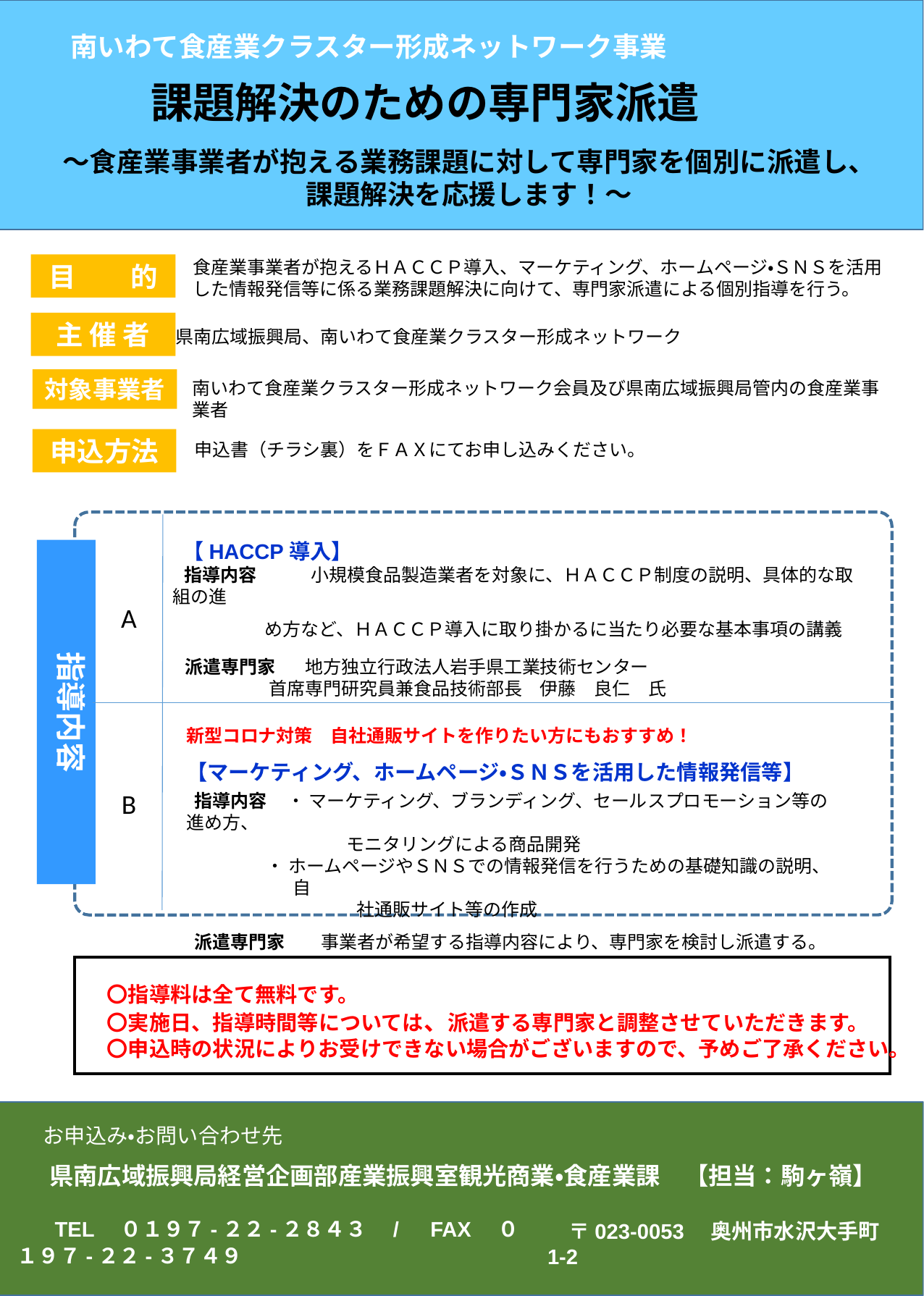

南いわて食産業クラスター形成ネットワーク事業
課題解決のための専門家派遣
～食産業事業者が抱える業務課題に対して専門家を個別に派遣し、
課題解決を応援します！～
食産業事業者が抱えるＨＡＣＣＰ導入、マーケティング、ホームページ・ＳＮＳを活用した情報発信等に係る業務課題解決に向けて、専門家派遣による個別指導を行う。
目　　的
主 催 者
県南広域振興局、南いわて食産業クラスター形成ネットワーク
対象事業者
南いわて食産業クラスター形成ネットワーク会員及び県南広域振興局管内の食産業事業者
申込方法
申込書（チラシ裏）をＦＡＸにてお申し込みください。

 【HACCP導入】
  指導内容　　　小規模食品製造業者を対象に、ＨＡＣＣＰ制度の説明、具体的な取組の進
                      め方など、ＨＡＣＣＰ導入に取り掛かるに当たり必要な基本事項の講義
  派遣専門家　  地方独立行政法人岩手県工業技術センター
                       首席専門研究員兼食品技術部長　伊藤　良仁　氏

指導内容
A
新型コロナ対策　自社通販サイトを作りたい方にもおすすめ！
【マーケティング、ホームページ・ＳＮＳを活用した情報発信等】

 指導内容     ・ マーケティング、ブランディング、セールスプロモーション等の進め方、
　　　　　　　　    モニタリングによる商品開発
                   ・ ホームページやＳＮＳでの情報発信を行うための基礎知識の説明、自
　　　　　　　　　  社通販サイト等の作成
 派遣専門家　　事業者が希望する指導内容により、専門家を検討し派遣する。
B

〇指導料は全て無料です。
〇実施日、指導時間等については、派遣する専門家と調整させていただきます。
〇申込時の状況によりお受けできない場合がございますので、予めご了承ください。

お申込み・お問い合わせ先
県南広域振興局経営企画部産業振興室観光商業・食産業課　【担当：駒ヶ嶺】
　TEL　０１９７-２２-２８４３　/　FAX　０１９７-２２-３７４９
　〒023-0053　奥州市水沢大手町1-2